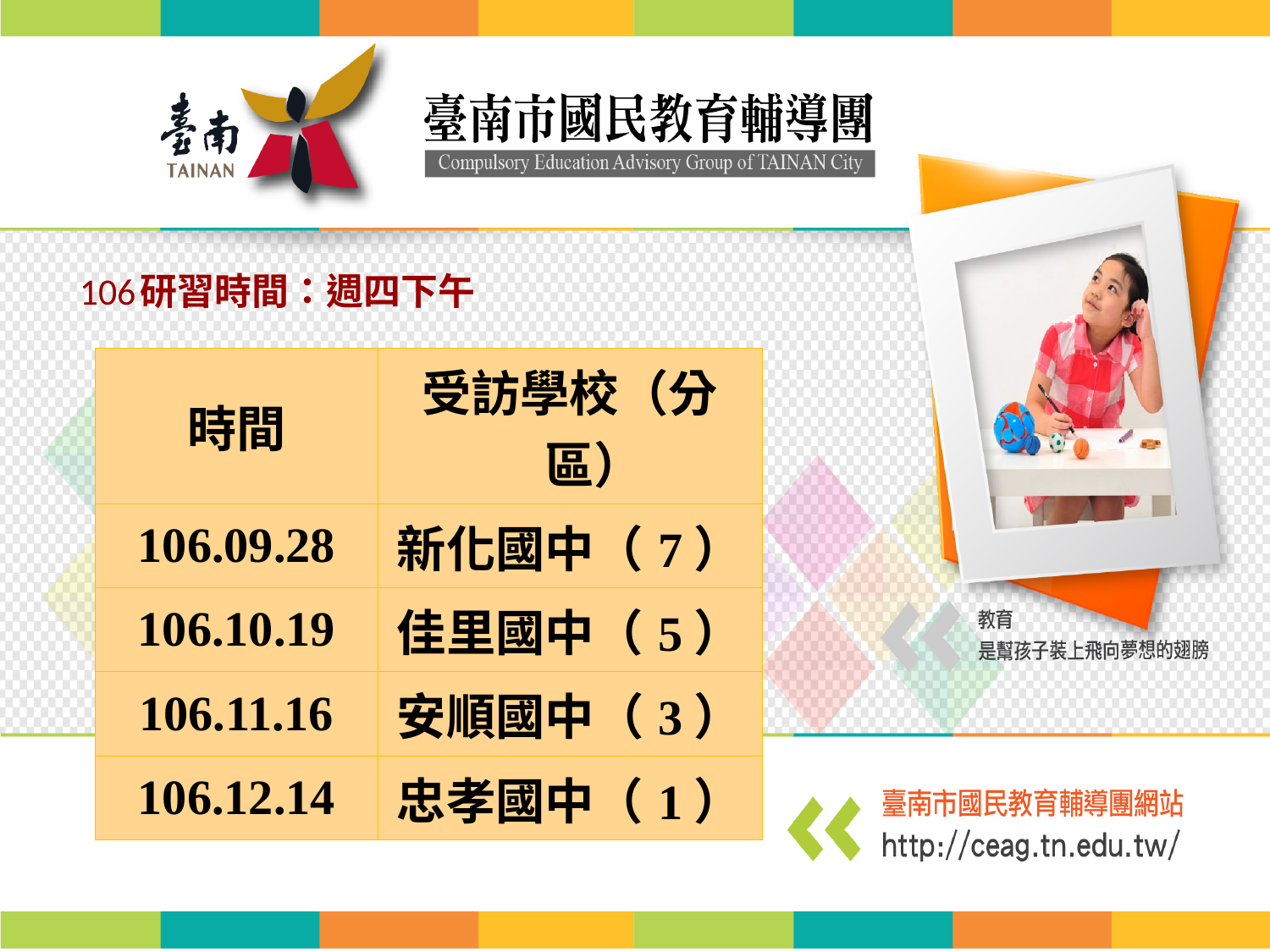

# 106研習時間：週四下午
| 時間 | 受訪學校（分區） |
| --- | --- |
| 106.09.28 | 新化國中（7） |
| 106.10.19 | 佳里國中（5） |
| 106.11.16 | 安順國中（3） |
| 106.12.14 | 忠孝國中（1） |